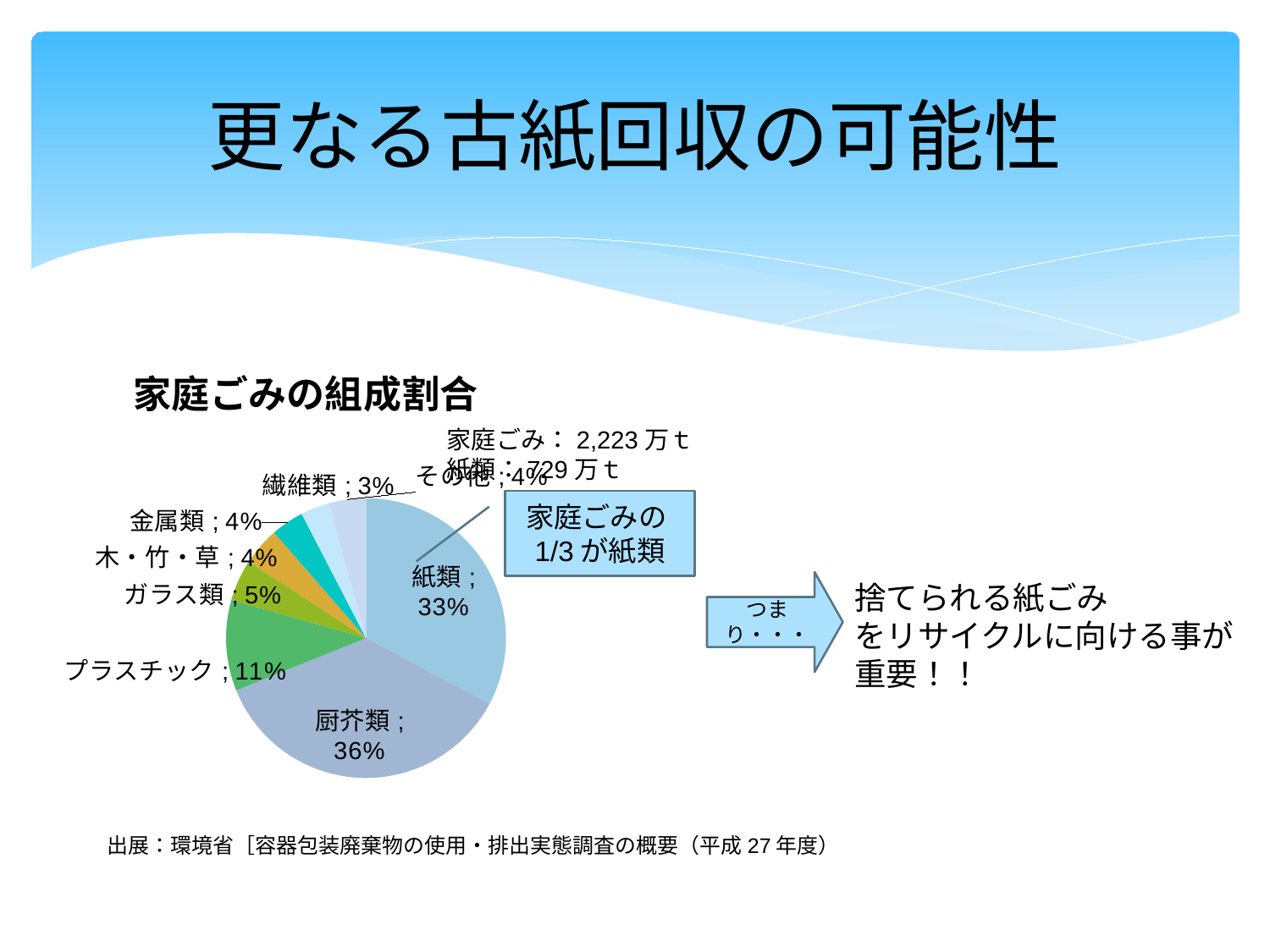

# 更なる古紙回収の可能性

### Chart:

| Category | 家庭ごみの組成割合 |
|---|---|
| 紙類 | 0.328 |
| 厨芥類 | 0.361 |
| プラスチック | 0.105 |
| ガラス類 | 0.048 |
| 木・竹・草 | 0.044 |
| 金属類 | 0.038 |
| 繊維類 | 0.033 |
| その他 | 0.043 |
家庭ごみ：2,223万ｔ
紙類：729万ｔ
家庭ごみの1/3が紙類
つまり・・・
捨てられる紙ごみ
をリサイクルに向ける事が
重要！！
出展：環境省［容器包装廃棄物の使用・排出実態調査の概要（平成27年度）